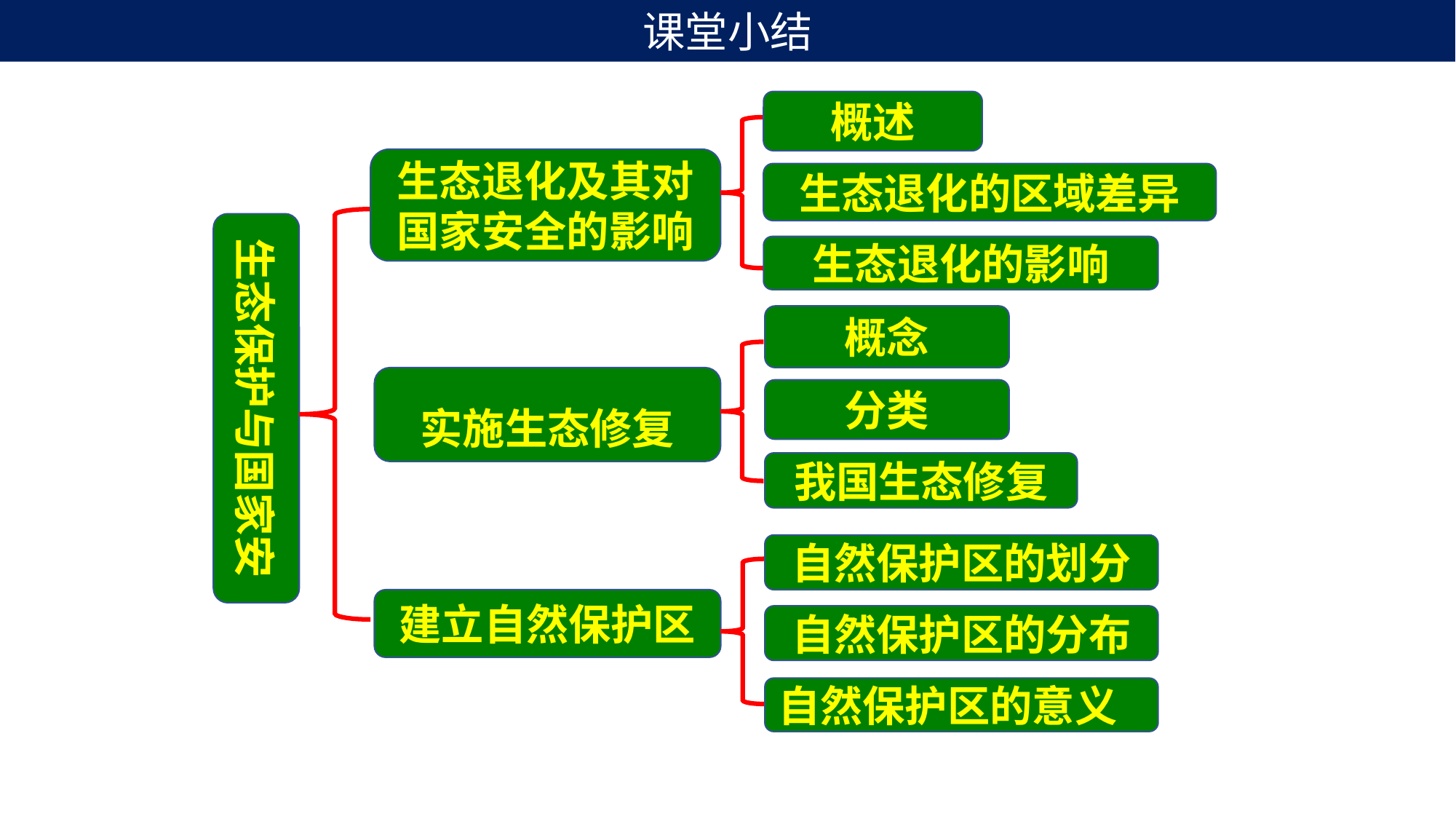

课堂小结
概述

生态退化及其对国家安全的影响
生态退化的区域差异

生态保护与国家安

生态退化的影响
概念

实施生态修复
分类

我国生态修复
自然保护区的划分

建立自然保护区
自然保护区的分布
自然保护区的意义